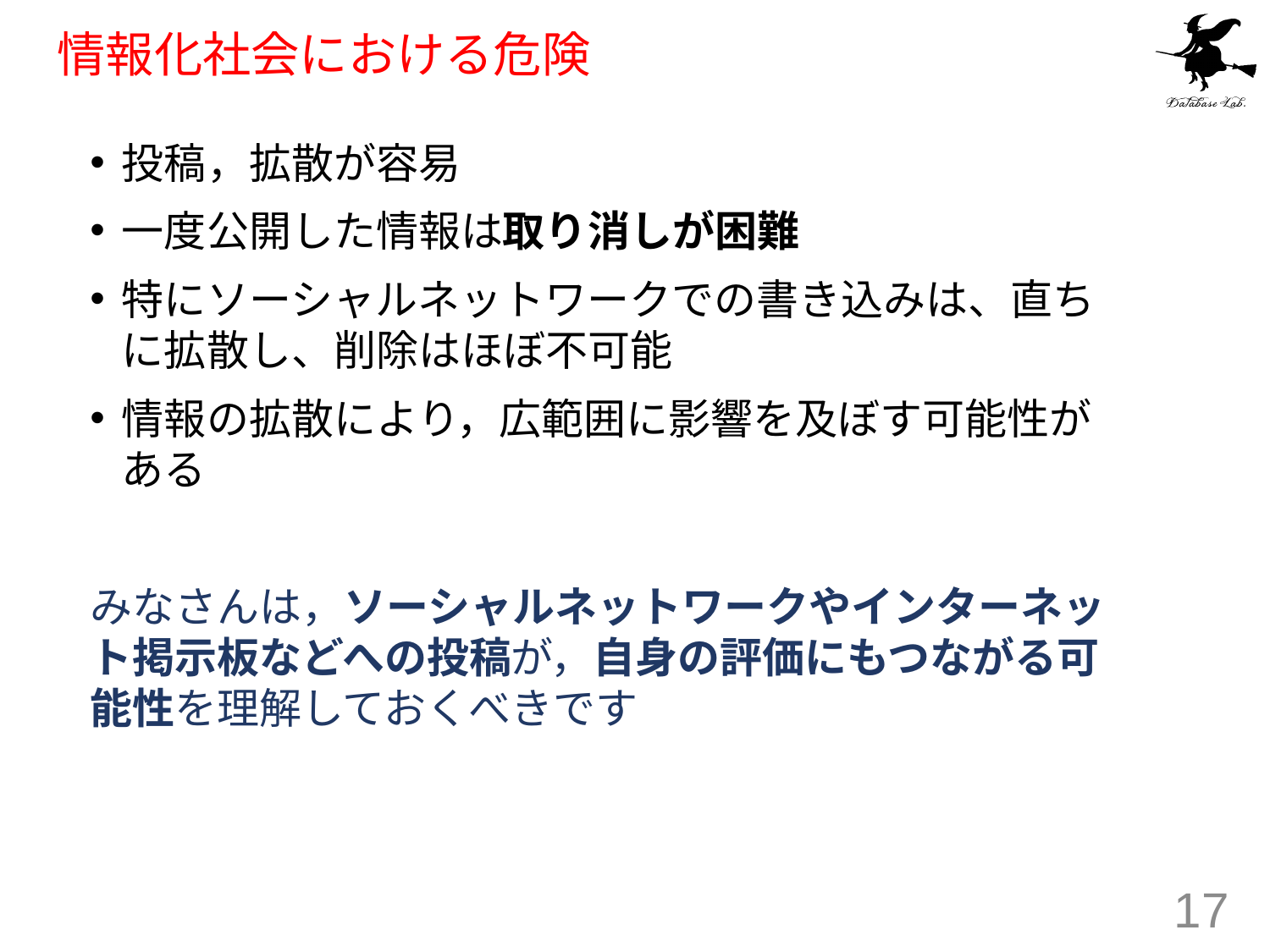

# 情報化社会における危険
投稿，拡散が容易
一度公開した情報は取り消しが困難
特にソーシャルネットワークでの書き込みは、直ちに拡散し、削除はほぼ不可能
情報の拡散により，広範囲に影響を及ぼす可能性がある

みなさんは，ソーシャルネットワークやインターネット掲示板などへの投稿が，自身の評価にもつながる可能性を理解しておくべきです

17